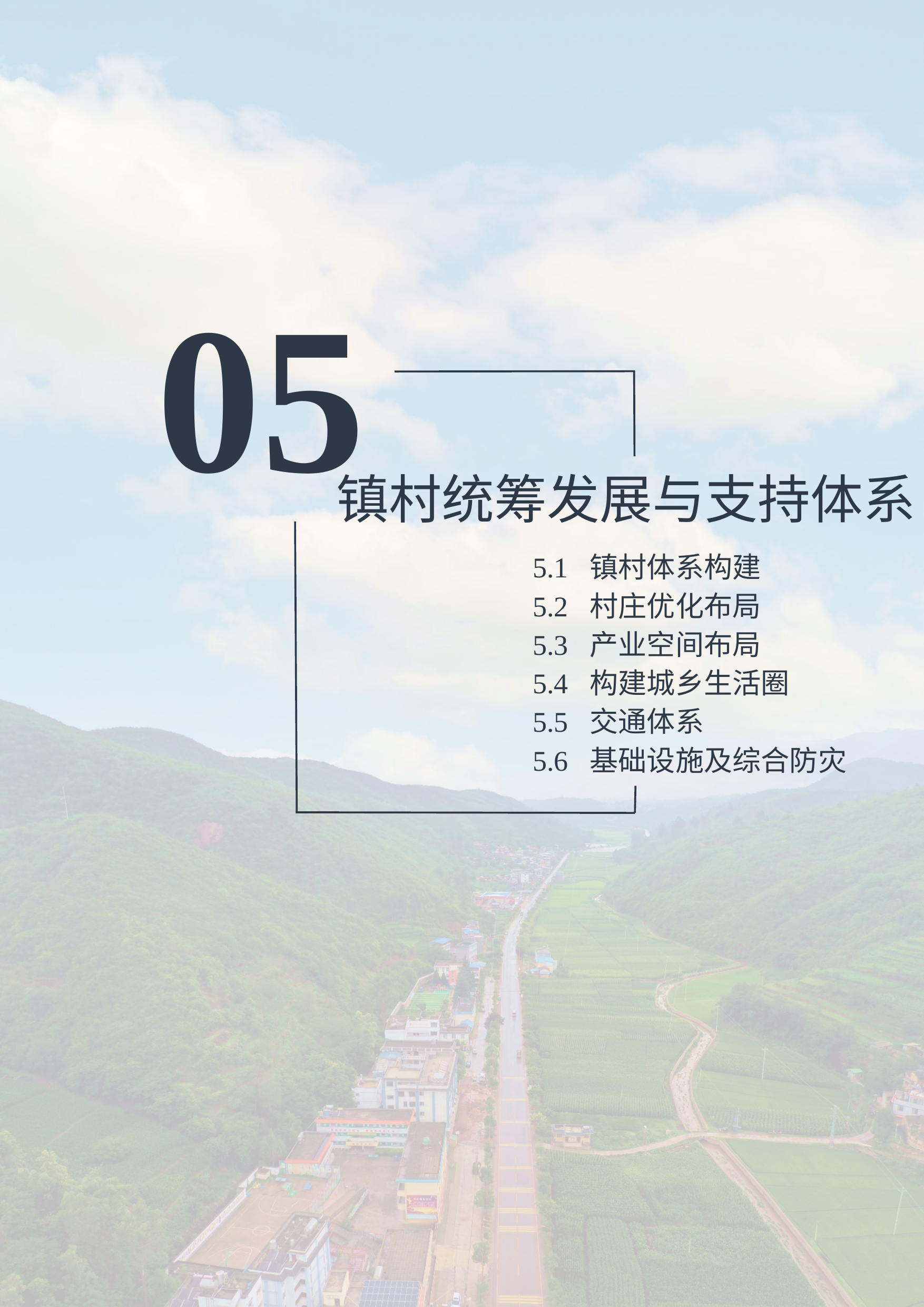

05
镇村统筹发展与支持体系
5.1  镇村体系构建
5.2  村庄优化布局
5.3  产业空间布局
5.4  构建城乡生活圈
5.5  交通体系
5.6  基础设施及综合防灾